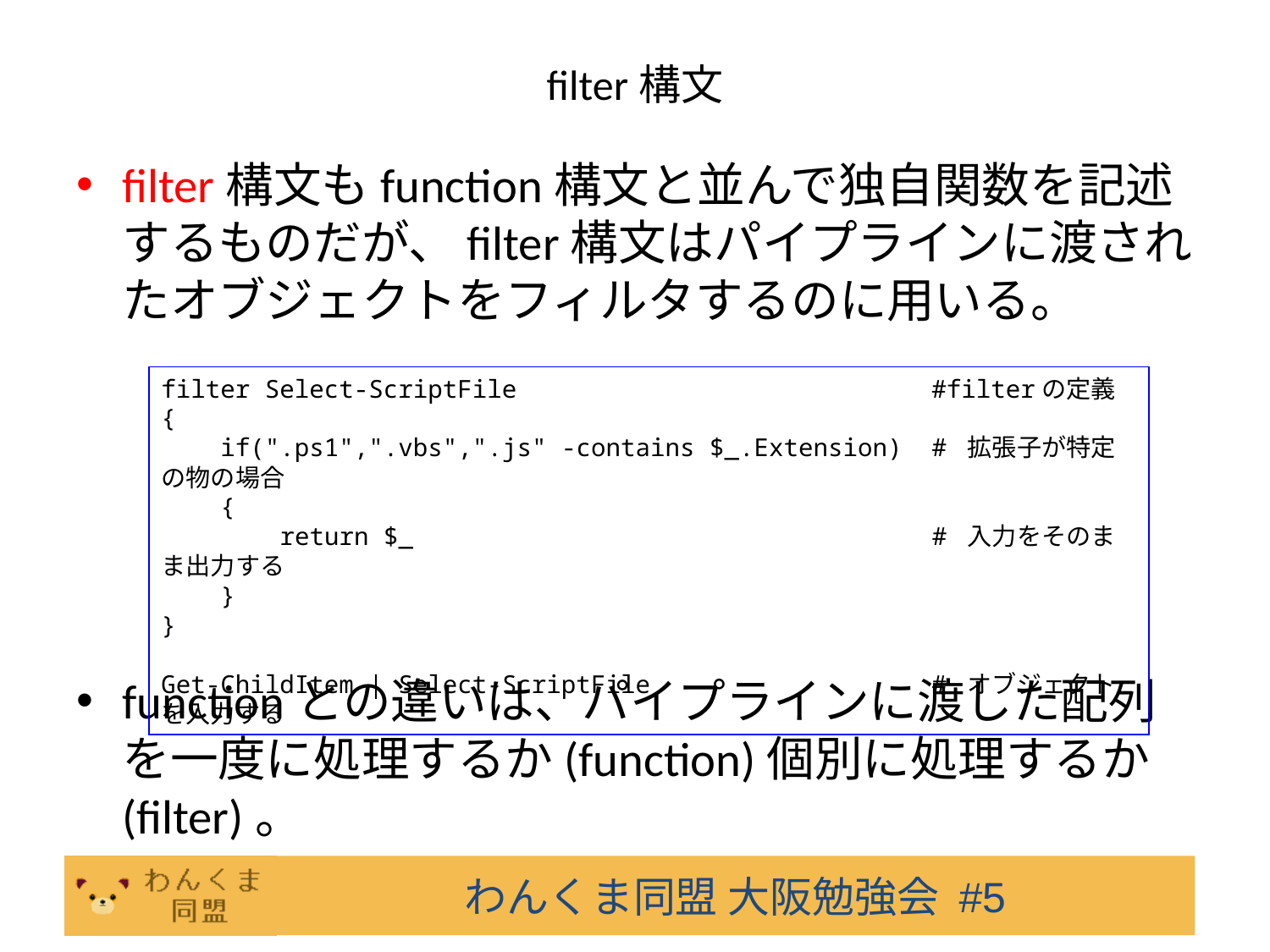

# filter構文
filter構文もfunction構文と並んで独自関数を記述するものだが、filter構文はパイプラインに渡されたオブジェクトをフィルタするのに用いる。

functionとの違いは、パイプラインに渡した配列を一度に処理するか(function)個別に処理するか(filter)。
filter Select-ScriptFile                            #filterの定義
{
    if(".ps1",".vbs",".js" -contains $_.Extension)  # 拡張子が特定の物の場合
    {
        return $_                                   # 入力をそのまま出力する
    }
}

Get-ChildItem | Select-ScriptFile                   # オブジェクトを入力する